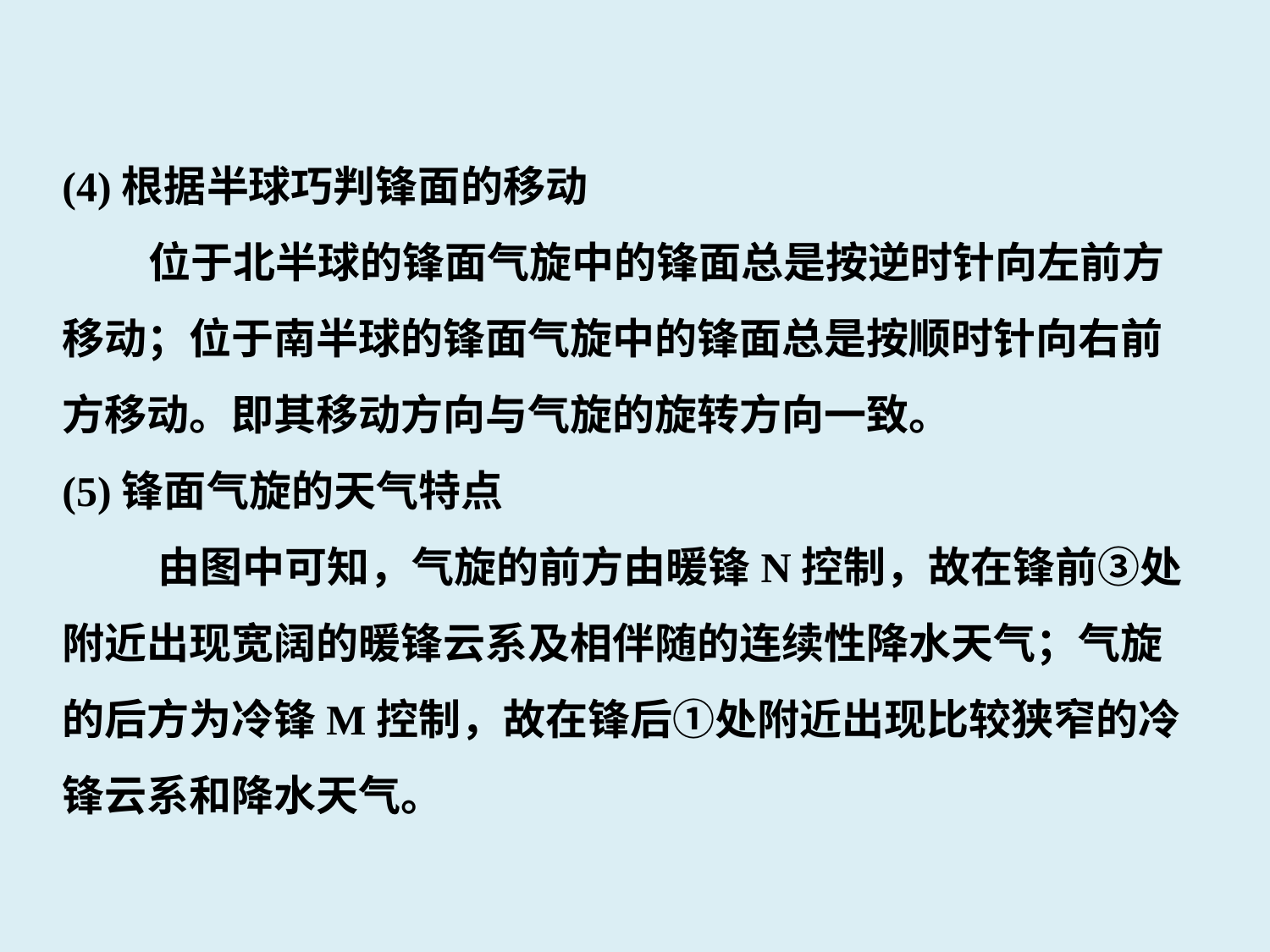

(4)根据半球巧判锋面的移动
        位于北半球的锋面气旋中的锋面总是按逆时针向左前方移动；位于南半球的锋面气旋中的锋面总是按顺时针向右前方移动。即其移动方向与气旋的旋转方向一致。
(5)锋面气旋的天气特点
         由图中可知，气旋的前方由暖锋N控制，故在锋前③处附近出现宽阔的暖锋云系及相伴随的连续性降水天气；气旋的后方为冷锋M控制，故在锋后①处附近出现比较狭窄的冷锋云系和降水天气。